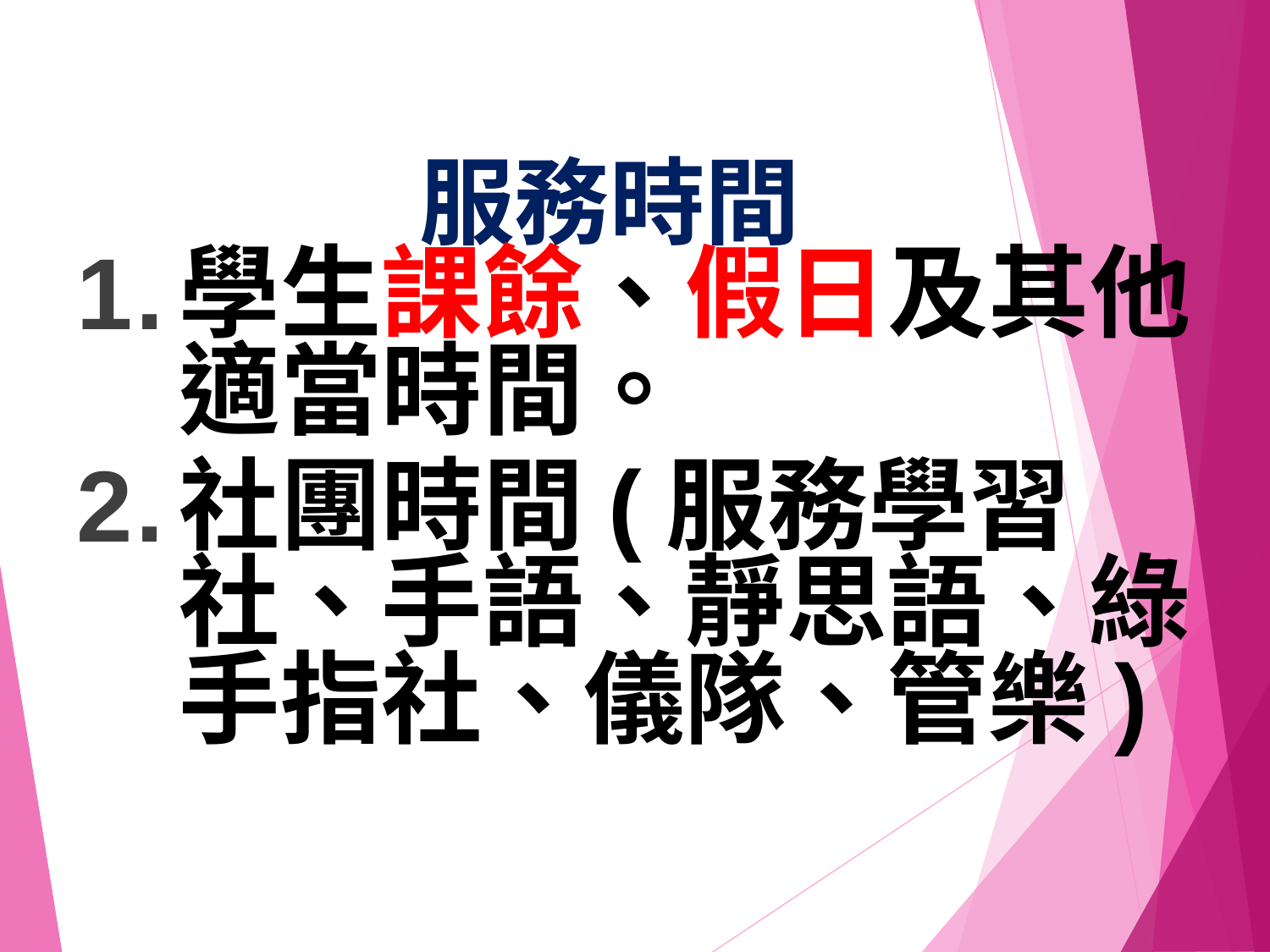

# 服務時間
學生課餘、假日及其他適當時間。
社團時間(服務學習社、手語、靜思語、綠手指社、儀隊、管樂)